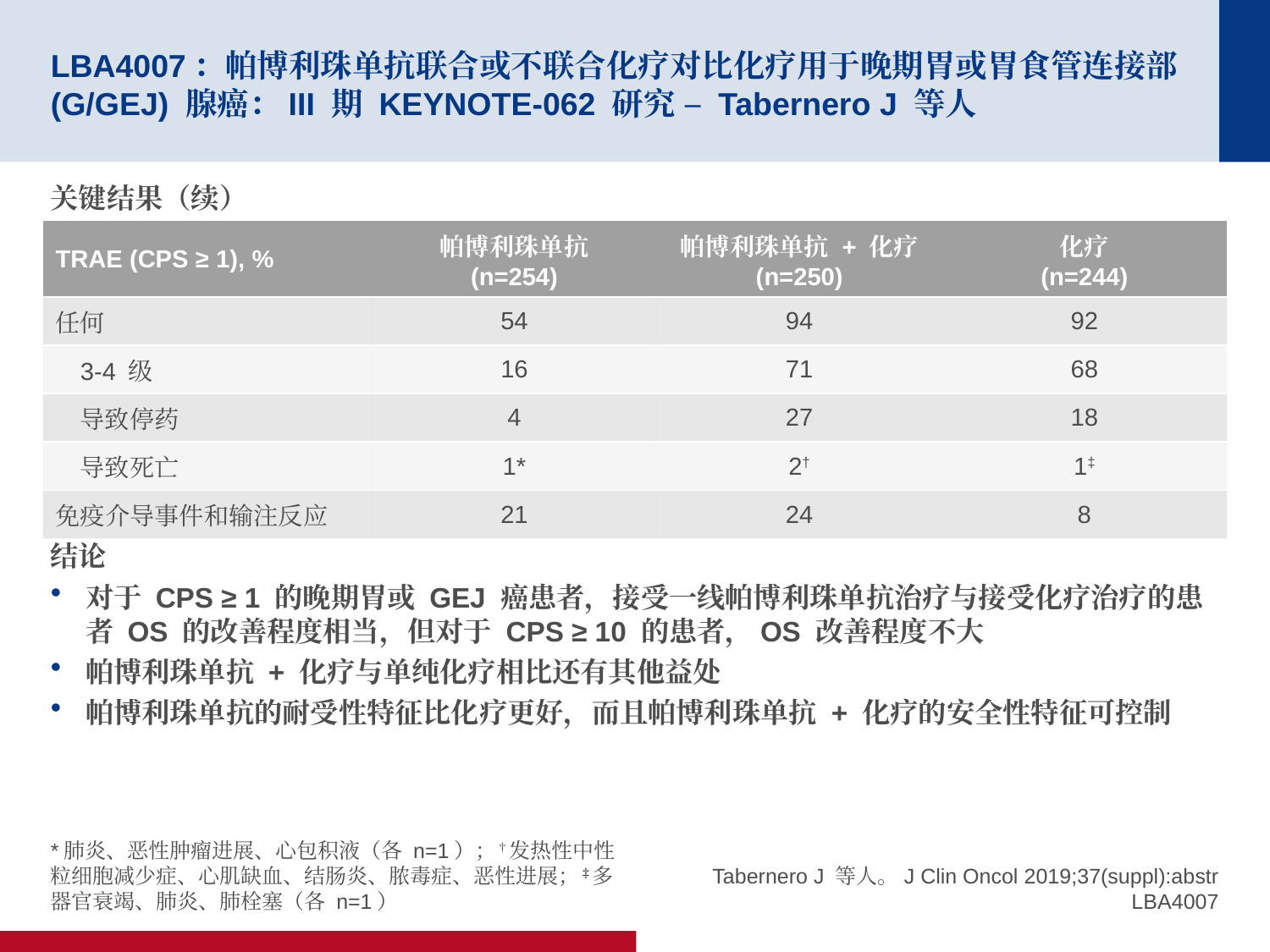

# LBA4007：帕博利珠单抗联合或不联合化疗对比化疗用于晚期胃或胃食管连接部 (G/GEJ) 腺癌：III 期 KEYNOTE-062 研究 – Tabernero J 等人
关键结果（续）

结论
对于 CPS ≥ 1 的晚期胃或 GEJ 癌患者，接受一线帕博利珠单抗治疗与接受化疗治疗的患者 OS 的改善程度相当，但对于 CPS ≥ 10 的患者，OS 改善程度不大
帕博利珠单抗 + 化疗与单纯化疗相比还有其他益处
帕博利珠单抗的耐受性特征比化疗更好，而且帕博利珠单抗 + 化疗的安全性特征可控制
| TRAE (CPS ≥ 1), % | 帕博利珠单抗 (n=254) | 帕博利珠单抗 + 化疗 (n=250) | 化疗 (n=244) |
| --- | --- | --- | --- |
| 任何 | 54 | 94 | 92 |
| 3-4 级 | 16 | 71 | 68 |
| 导致停药 | 4 | 27 | 18 |
| 导致死亡 | 1\* | 2† | 1‡ |
| 免疫介导事件和输注反应 | 21 | 24 | 8 |
*肺炎、恶性肿瘤进展、心包积液（各 n=1）；†发热性中性粒细胞减少症、心肌缺血、结肠炎、脓毒症、恶性进展；‡多器官衰竭、肺炎、肺栓塞（各 n=1）
Tabernero J 等人。J Clin Oncol 2019;37(suppl):abstr LBA4007